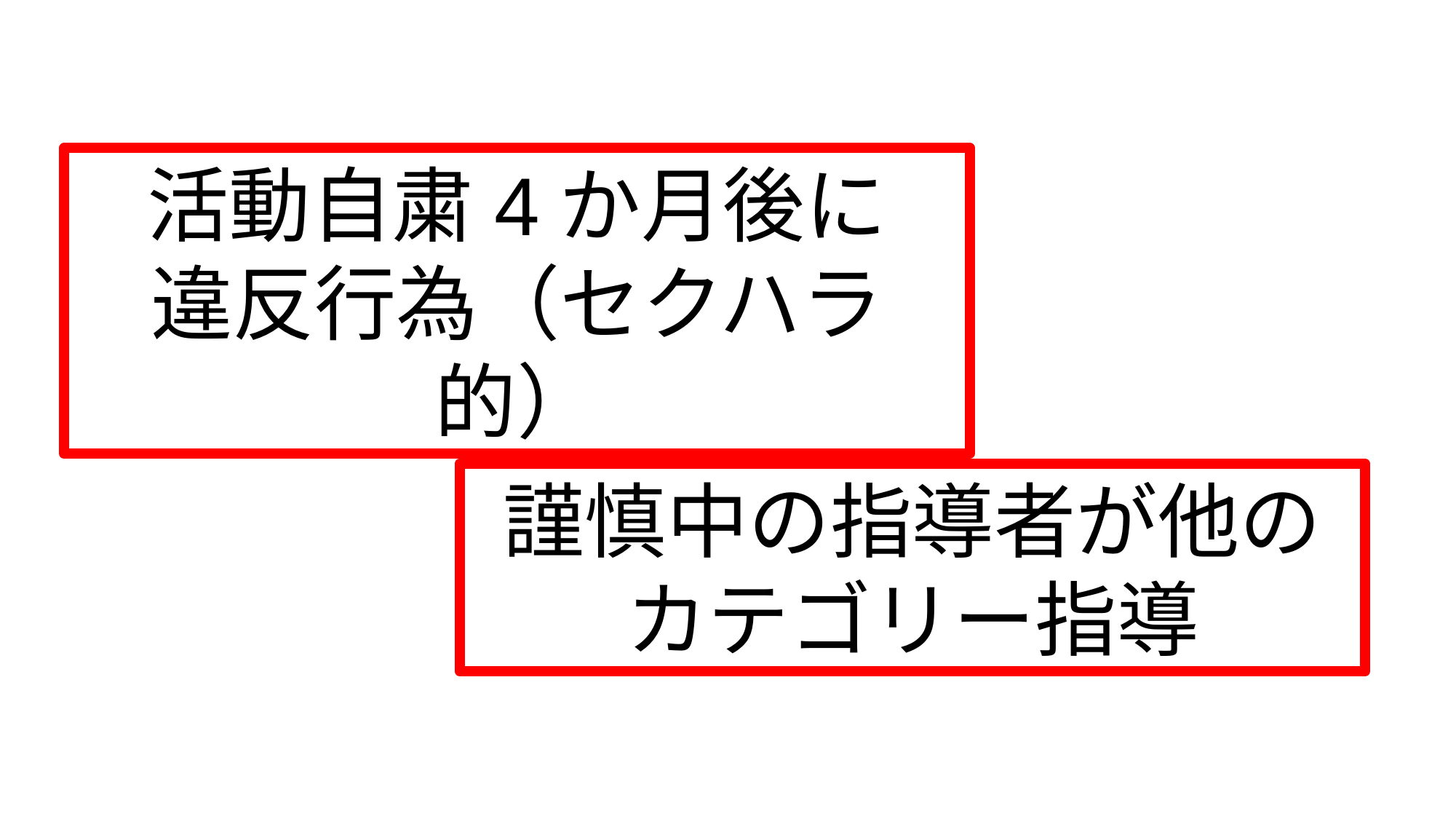

活動自粛4か月後に
違反行為（セクハラ的）
謹慎中の指導者が他のカテゴリー指導